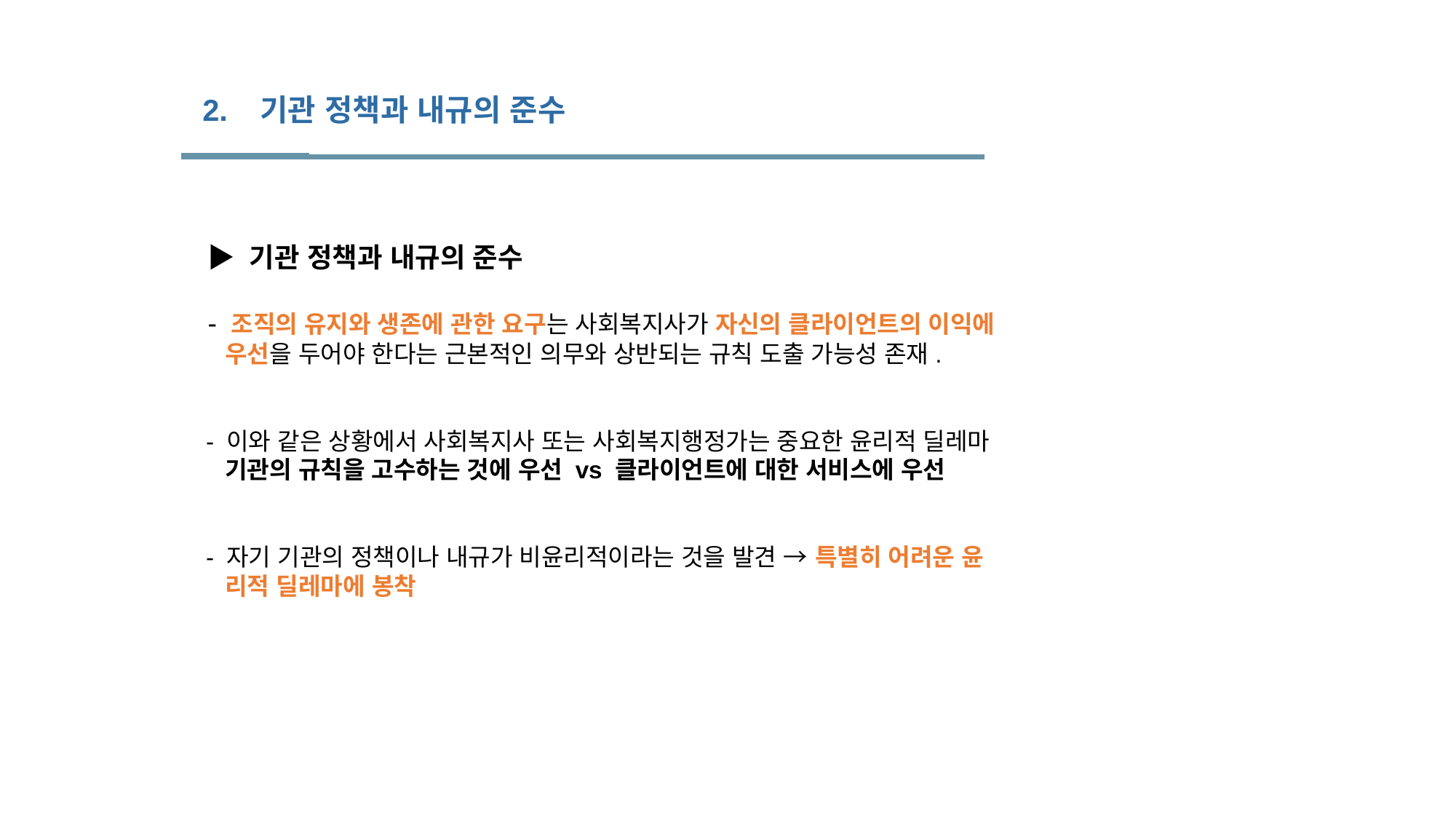

2.   기관 정책과 내규의 준수

  ▶ 기관 정책과 내규의 준수

  - 조직의 유지와 생존에 관한 요구는 사회복지사가 자신의 클라이언트의 이익에
    우선을 두어야 한다는 근본적인 의무와 상반되는 규칙 도출 가능성 존재.

  - 이와 같은 상황에서 사회복지사 또는 사회복지행정가는 중요한 윤리적 딜레마
    기관의 규칙을 고수하는 것에 우선 vs 클라이언트에 대한 서비스에 우선

  - 자기 기관의 정책이나 내규가 비윤리적이라는 것을 발견 → 특별히 어려운 윤
    리적 딜레마에 봉착